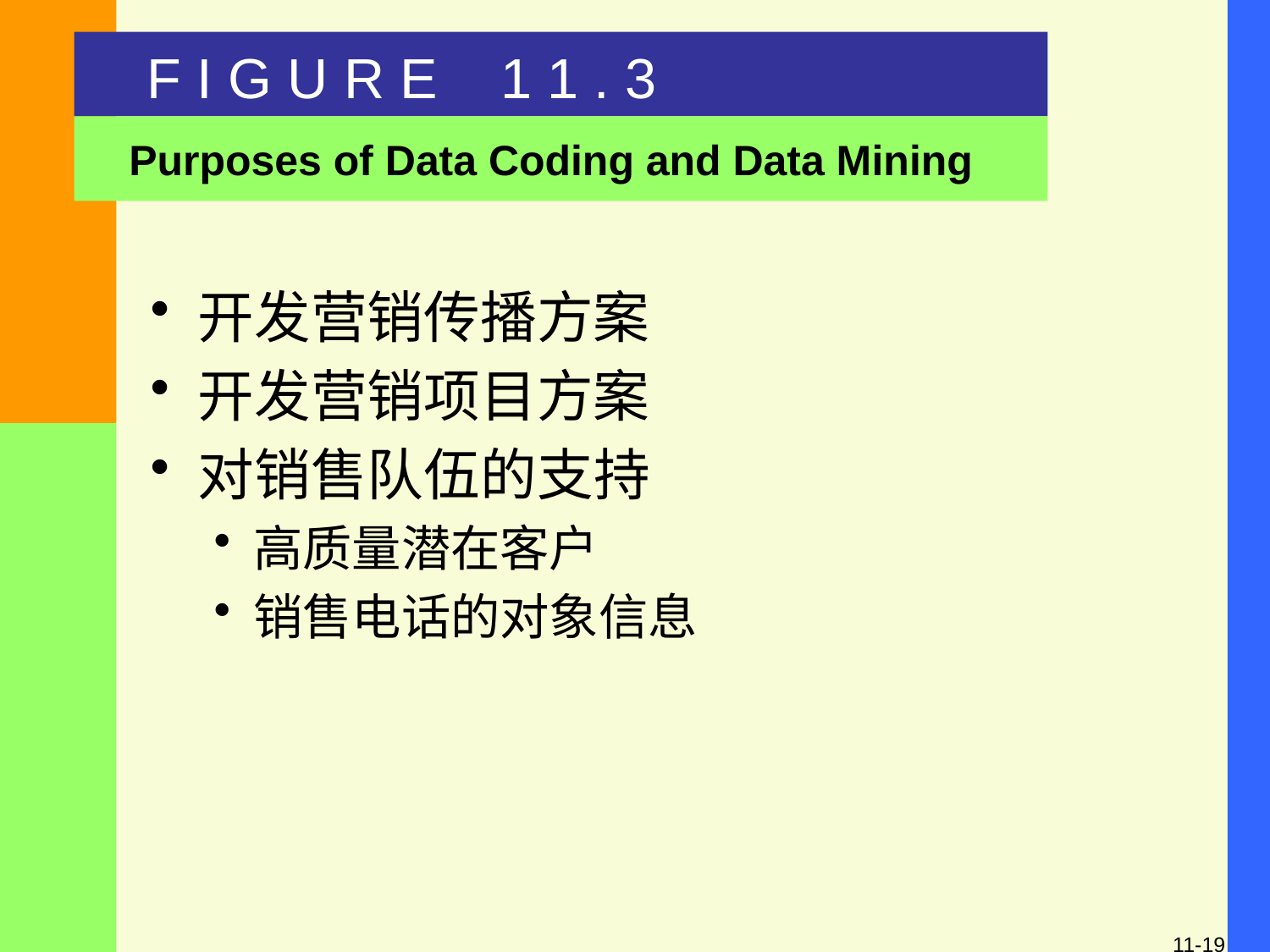

F I G U R E    1 1 . 3

Purposes of Data Coding and Data Mining
开发营销传播方案
开发营销项目方案
对销售队伍的支持
高质量潜在客户
销售电话的对象信息

11-19